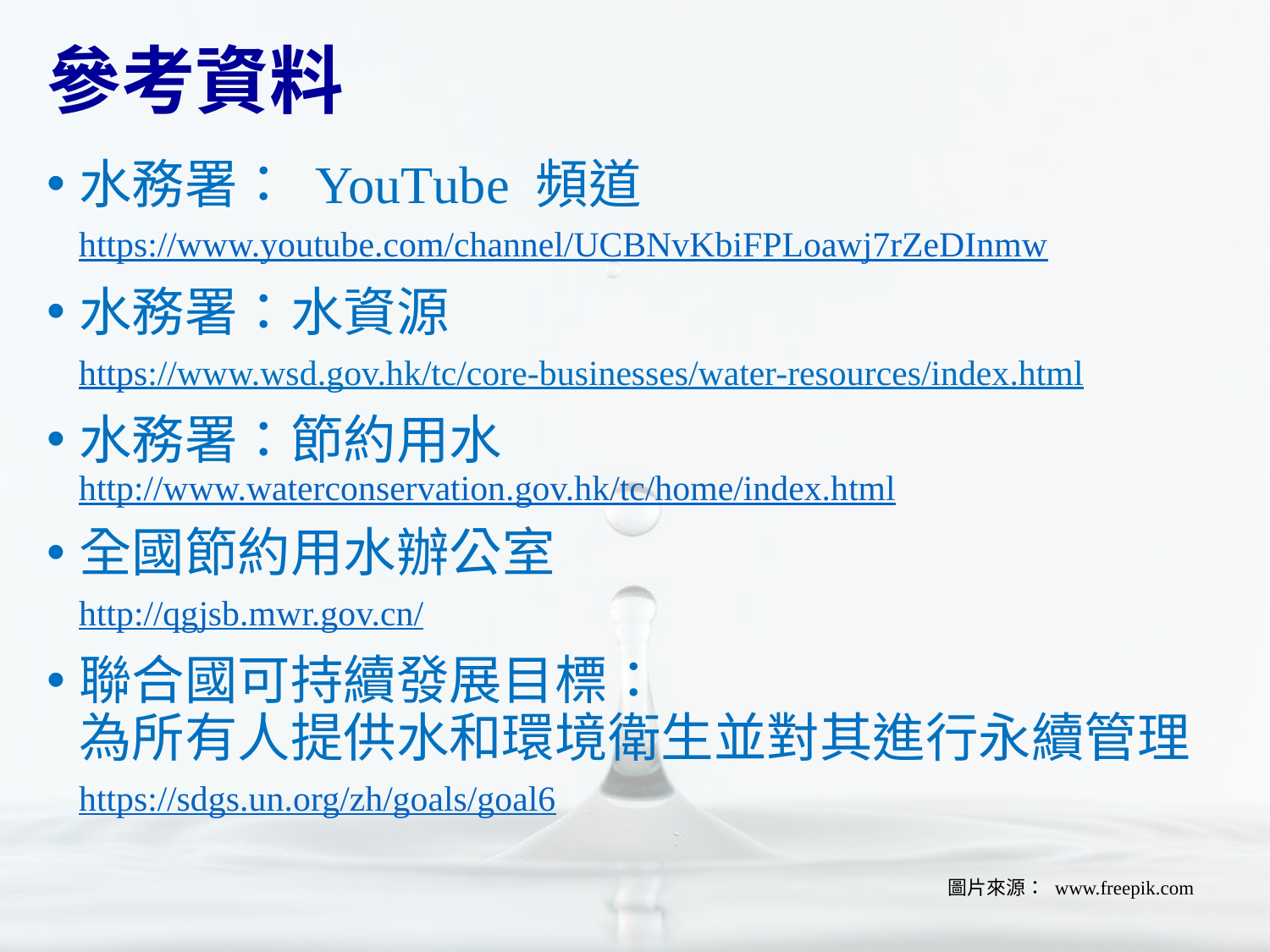

# 參考資料
水務署： YouTube 頻道https://www.youtube.com/channel/UCBNvKbiFPLoawj7rZeDInmw
水務署：水資源
https://www.wsd.gov.hk/tc/core-businesses/water-resources/index.html
水務署：節約用水http://www.waterconservation.gov.hk/tc/home/index.html
全國節約用水辦公室
http://qgjsb.mwr.gov.cn/
聯合國可持續發展目標：
為所有人提供水和環境衛生並對其進行永續管理 https://sdgs.un.org/zh/goals/goal6
圖片來源： www.freepik.com